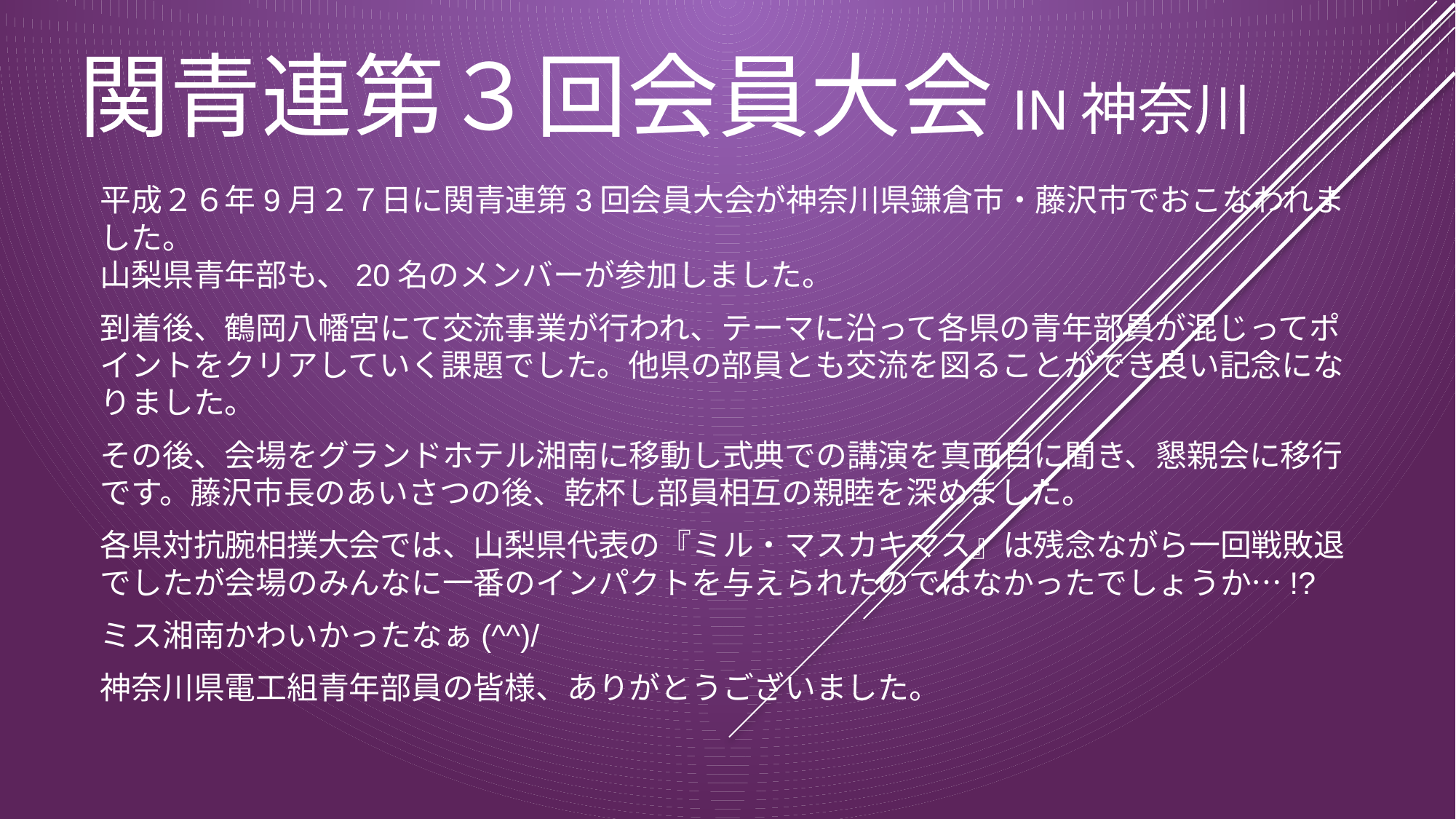

# 関青連第３回会員大会IN神奈川
平成２６年9月２７日に関青連第3回会員大会が神奈川県鎌倉市・藤沢市でおこなわれました。
山梨県青年部も、20名のメンバーが参加しました。
到着後、鶴岡八幡宮にて交流事業が行われ、テーマに沿って各県の青年部員が混じってポイントをクリアしていく課題でした。他県の部員とも交流を図ることができ良い記念になりました。
その後、会場をグランドホテル湘南に移動し式典での講演を真面目に聞き、懇親会に移行です。藤沢市長のあいさつの後、乾杯し部員相互の親睦を深めました。
各県対抗腕相撲大会では、山梨県代表の『ミル・マスカキマス』は残念ながら一回戦敗退でしたが会場のみんなに一番のインパクトを与えられたのではなかったでしょうか…!?
ミス湘南かわいかったなぁ(^^)/
神奈川県電工組青年部員の皆様、ありがとうございました。